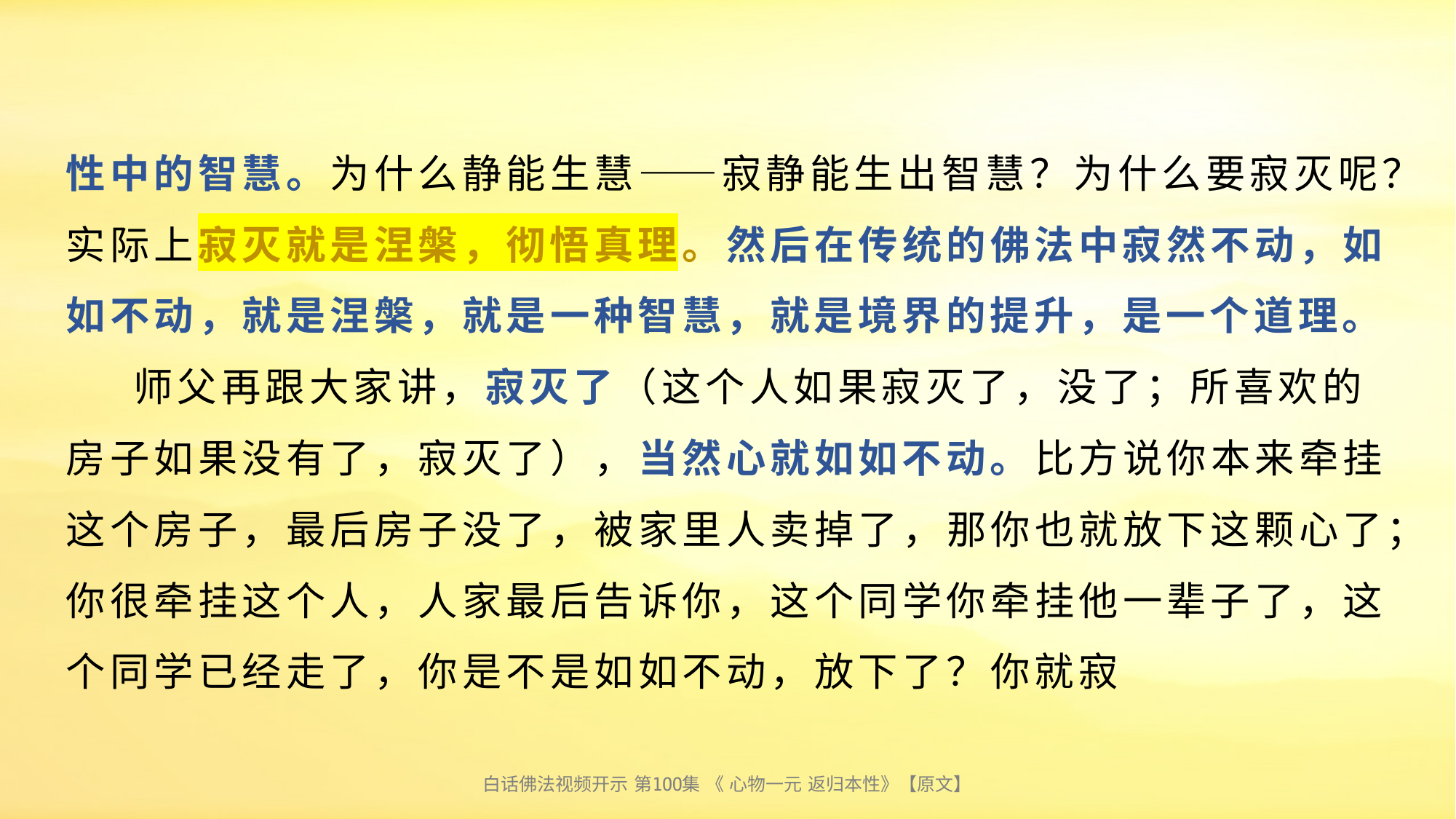

# 性中的智慧。为什么静能生慧——寂静能生出智慧？为什么要寂灭呢？实际上寂灭就是涅槃，彻悟真理。然后在传统的佛法中寂然不动，如如不动，就是涅槃，就是一种智慧，就是境界的提升，是一个道理。 师父再跟大家讲，寂灭了（这个人如果寂灭了，没了；所喜欢的房子如果没有了，寂灭了），当然心就如如不动。比方说你本来牵挂这个房子，最后房子没了，被家里人卖掉了，那你也就放下这颗心了；你很牵挂这个人，人家最后告诉你，这个同学你牵挂他一辈子了，这个同学已经走了，你是不是如如不动，放下了？你就寂
白话佛法视频开示 第100集 《 心物一元 返归本性》【原文】